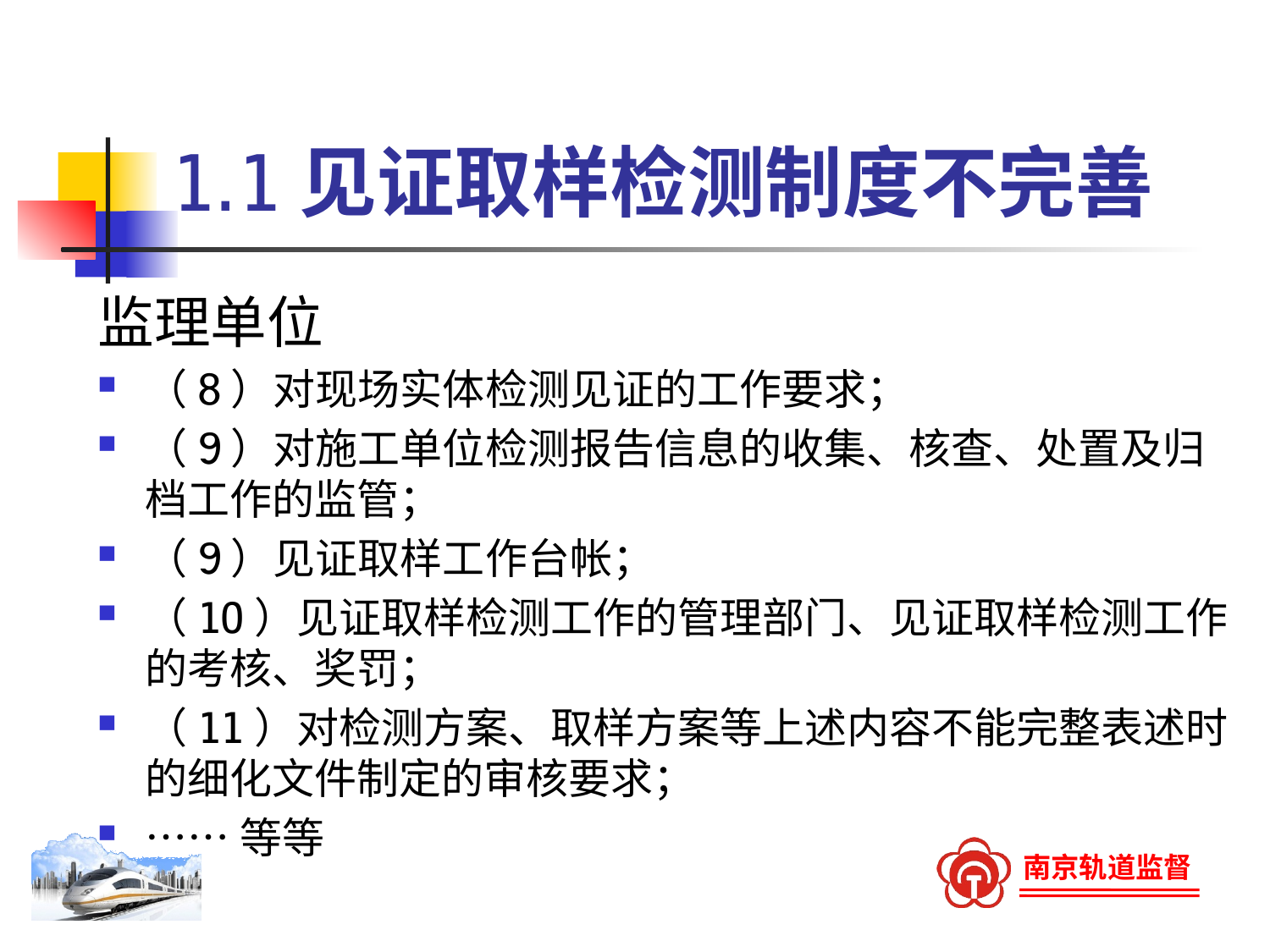

# 1.1见证取样检测制度不完善
监理单位
（8）对现场实体检测见证的工作要求；
（9）对施工单位检测报告信息的收集、核查、处置及归档工作的监管；
（9）见证取样工作台帐；
（10）见证取样检测工作的管理部门、见证取样检测工作的考核、奖罚；
（11）对检测方案、取样方案等上述内容不能完整表述时的细化文件制定的审核要求；
……等等